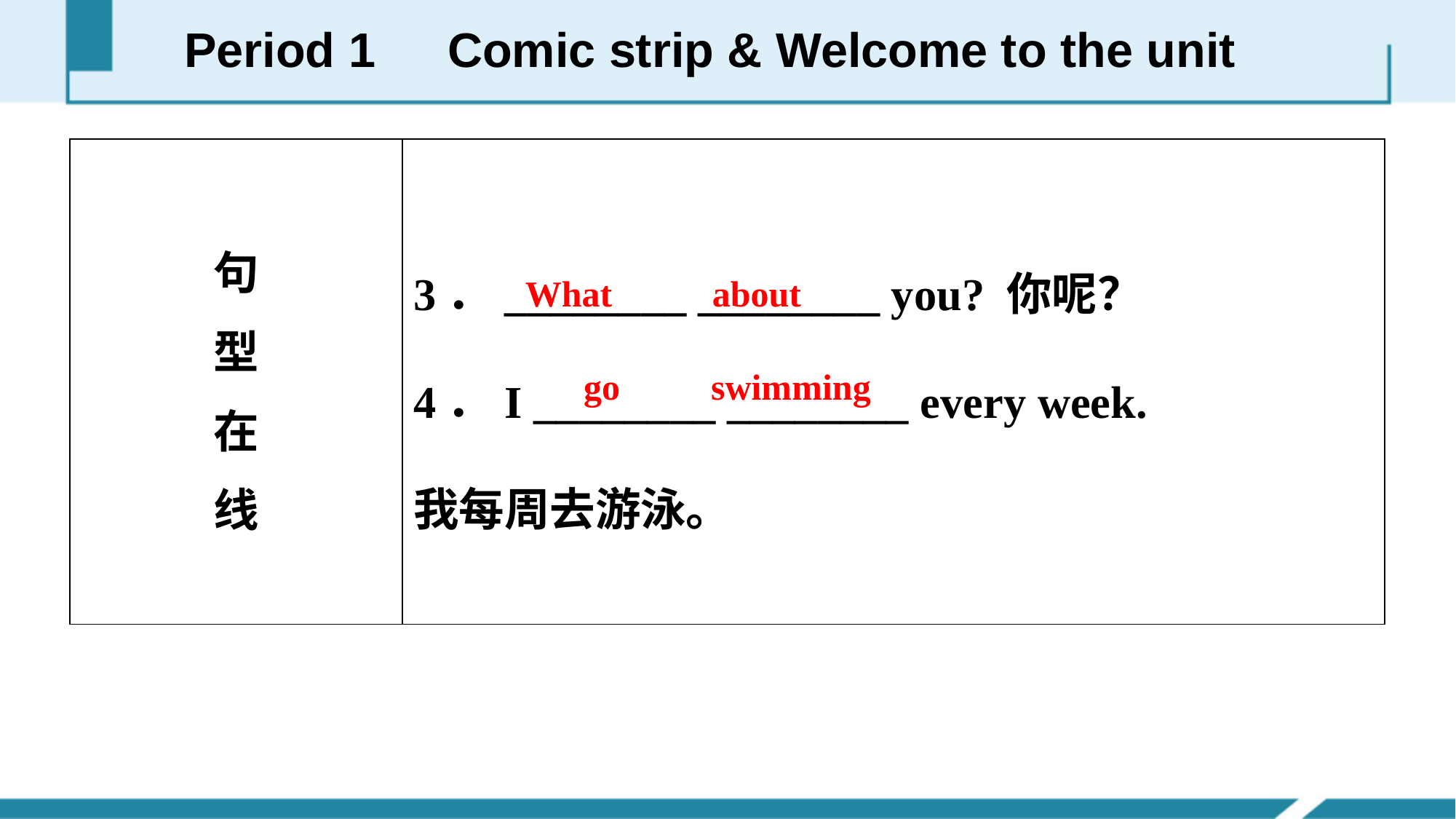

Period 1　Comic strip & Welcome to the unit
| 句 型 在 线 | 3．\_\_\_\_\_\_\_\_ \_\_\_\_\_\_\_\_ you? 你呢？ 4．I \_\_\_\_\_\_\_\_ \_\_\_\_\_\_\_\_ every week. 我每周去游泳。 |
| --- | --- |
What           about

go          swimming